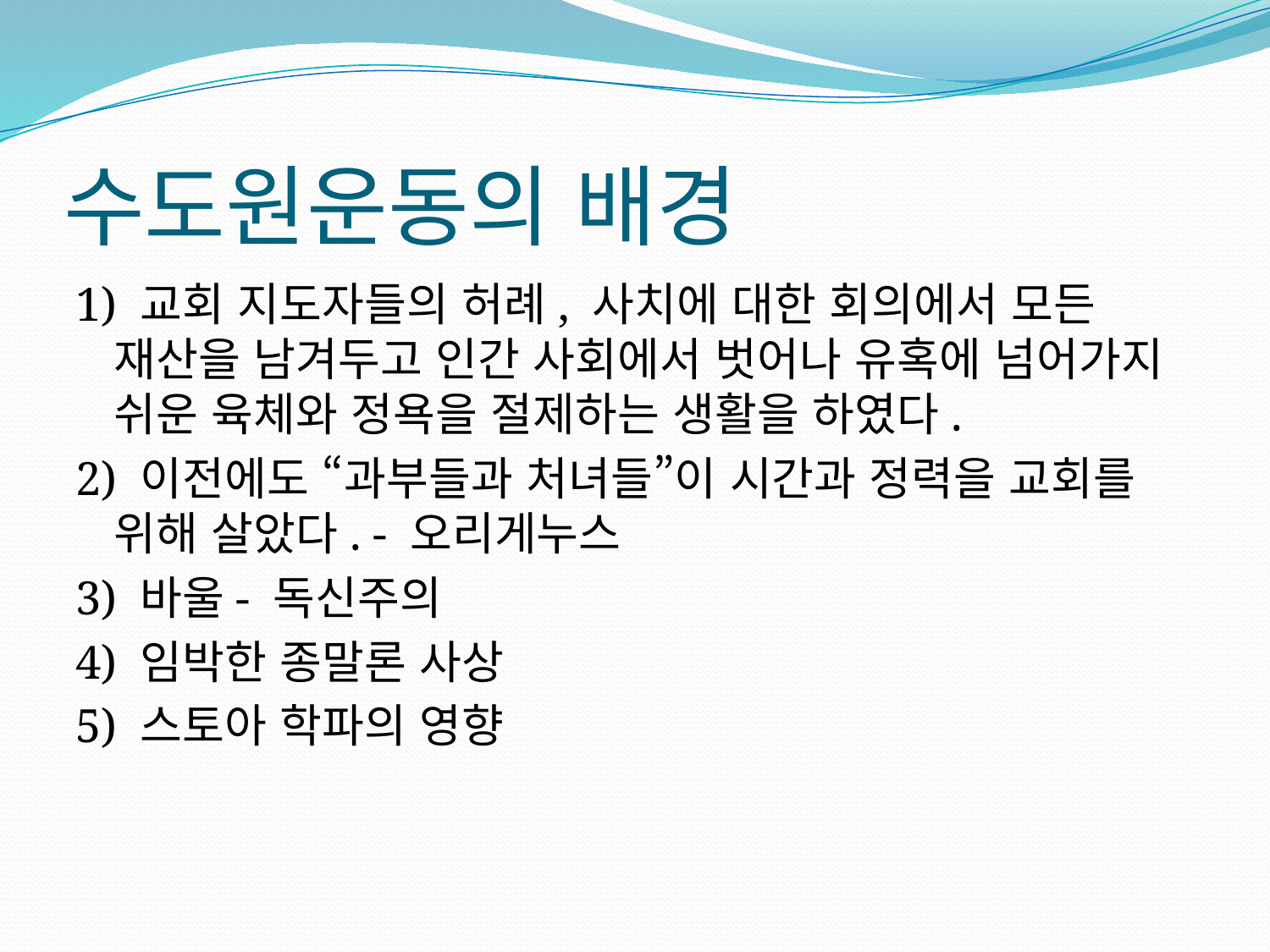

# 수도원운동의 배경
1) 교회 지도자들의 허례, 사치에 대한 회의에서 모든 재산을 남겨두고 인간 사회에서 벗어나 유혹에 넘어가지 쉬운 육체와 정욕을 절제하는 생활을 하였다.
2) 이전에도 “과부들과 처녀들”이 시간과 정력을 교회를 위해 살았다. - 오리게누스
3) 바울- 독신주의
4) 임박한 종말론 사상
5) 스토아 학파의 영향